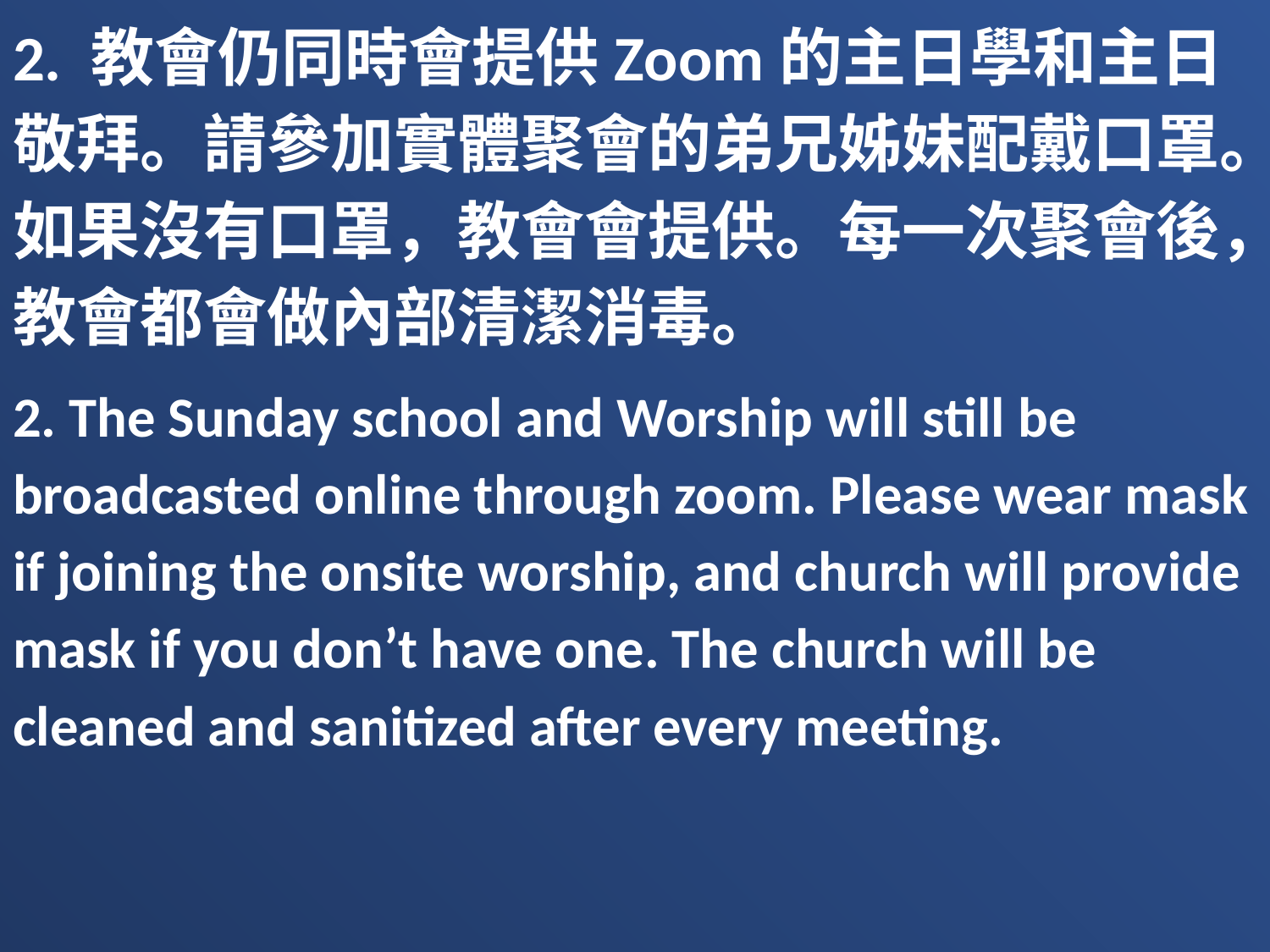

2. 教會仍同時會提供Zoom的主日學和主日敬拜。請參加實體聚會的弟兄姊妹配戴口罩。如果沒有口罩，教會會提供。每一次聚會後，教會都會做內部清潔消毒。
2. The Sunday school and Worship will still be broadcasted online through zoom. Please wear mask if joining the onsite worship, and church will provide mask if you don’t have one. The church will be cleaned and sanitized after every meeting.